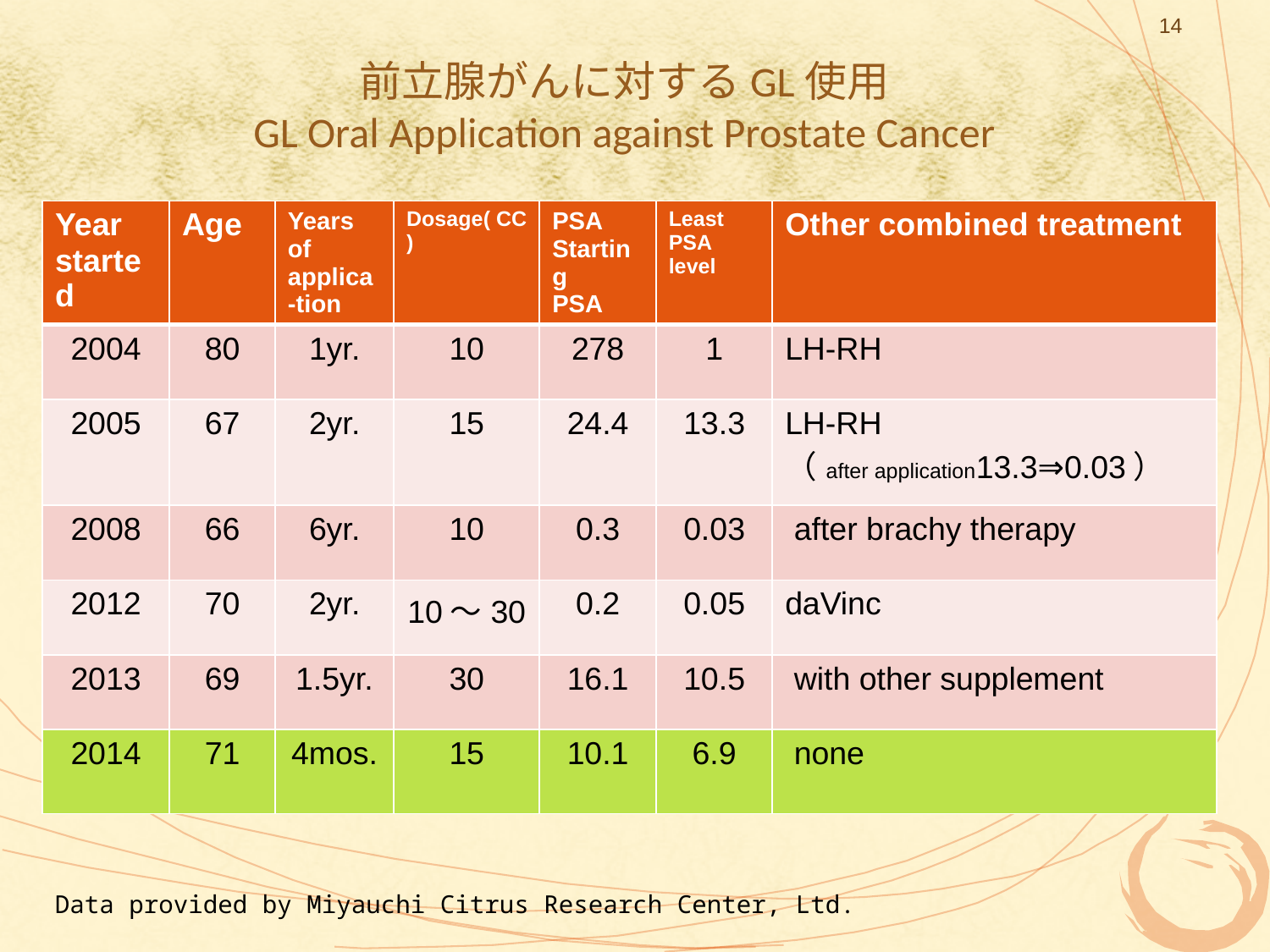

14
# 前立腺がんに対するGL使用 GL Oral Application against Prostate Cancer
| Year started | Age | Years of applica-tion | Dosage( CC) | PSA Starting PSA | Least PSA level | Other combined treatment |
| --- | --- | --- | --- | --- | --- | --- |
| 2004 | 80 | 1yr. | 10 | 278 | 1 | LH-RH |
| 2005 | 67 | 2yr. | 15 | 24.4 | 13.3 | LH-RH （after application13.3⇒0.03） |
| 2008 | 66 | 6yr. | 10 | 0.3 | 0.03 | after brachy therapy |
| 2012 | 70 | 2yr. | 10～30 | 0.2 | 0.05 | daVinc |
| 2013 | 69 | 1.5yr. | 30 | 16.1 | 10.5 | with other supplement |
| 2014 | 71 | 4mos. | 15 | 10.1 | 6.9 | none |
Data provided by Miyauchi Citrus Research Center, Ltd.